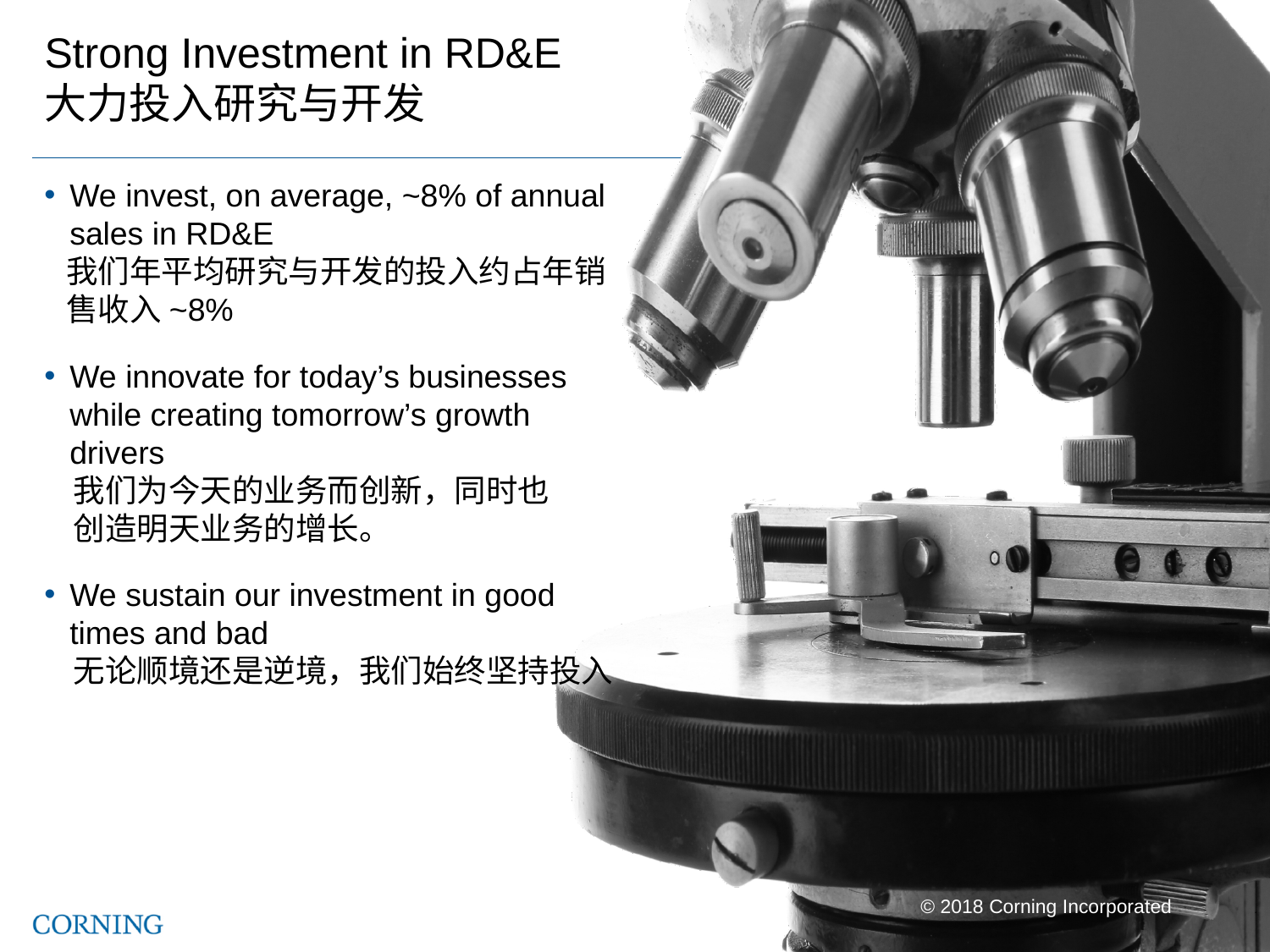

# Strong Investment in RD&E 大力投入研究与开发
We invest, on average, ~8% of annual sales in RD&E
  我们年平均研究与开发的投入约占年销
  售收入~8%
We innovate for today’s businesses while creating tomorrow’s growth drivers
   我们为今天的业务而创新，同时也
   创造明天业务的增长。
We sustain our investment in good times and bad
   无论顺境还是逆境，我们始终坚持投入